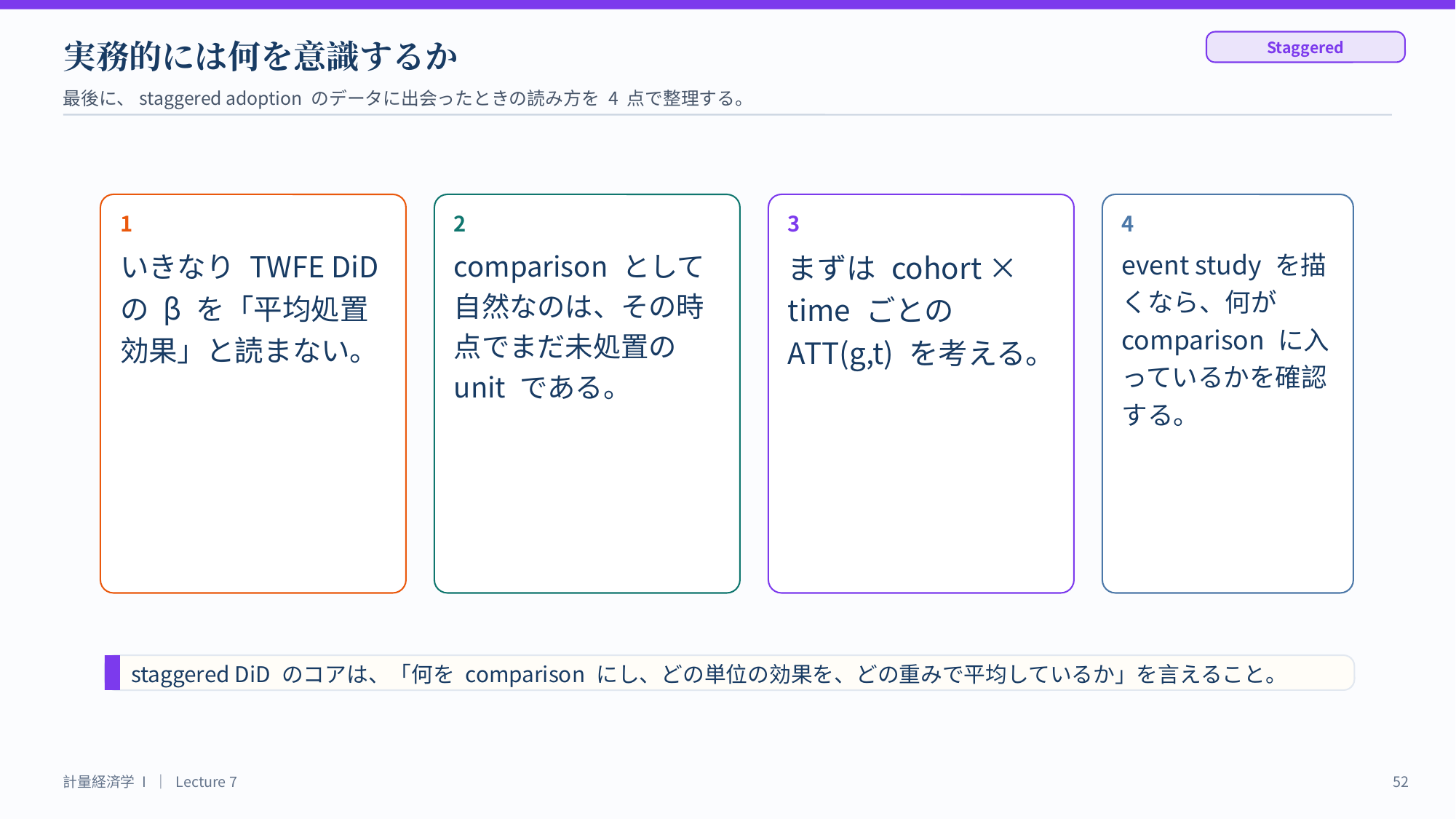

実務的には何を意識するか

Staggered
最後に、staggered adoption のデータに出会ったときの読み方を 4 点で整理する。

1
2
3
4
いきなり TWFE DiD の β を「平均処置効果」と読まない。
comparison として自然なのは、その時点でまだ未処置の unit である。
まずは cohort × time ごとの ATT(g,t) を考える。
event study を描くなら、何が comparison に入っているかを確認する。

staggered DiD のコアは、「何を comparison にし、どの単位の効果を、どの重みで平均しているか」を言えること。
計量経済学 I ｜ Lecture 7
52